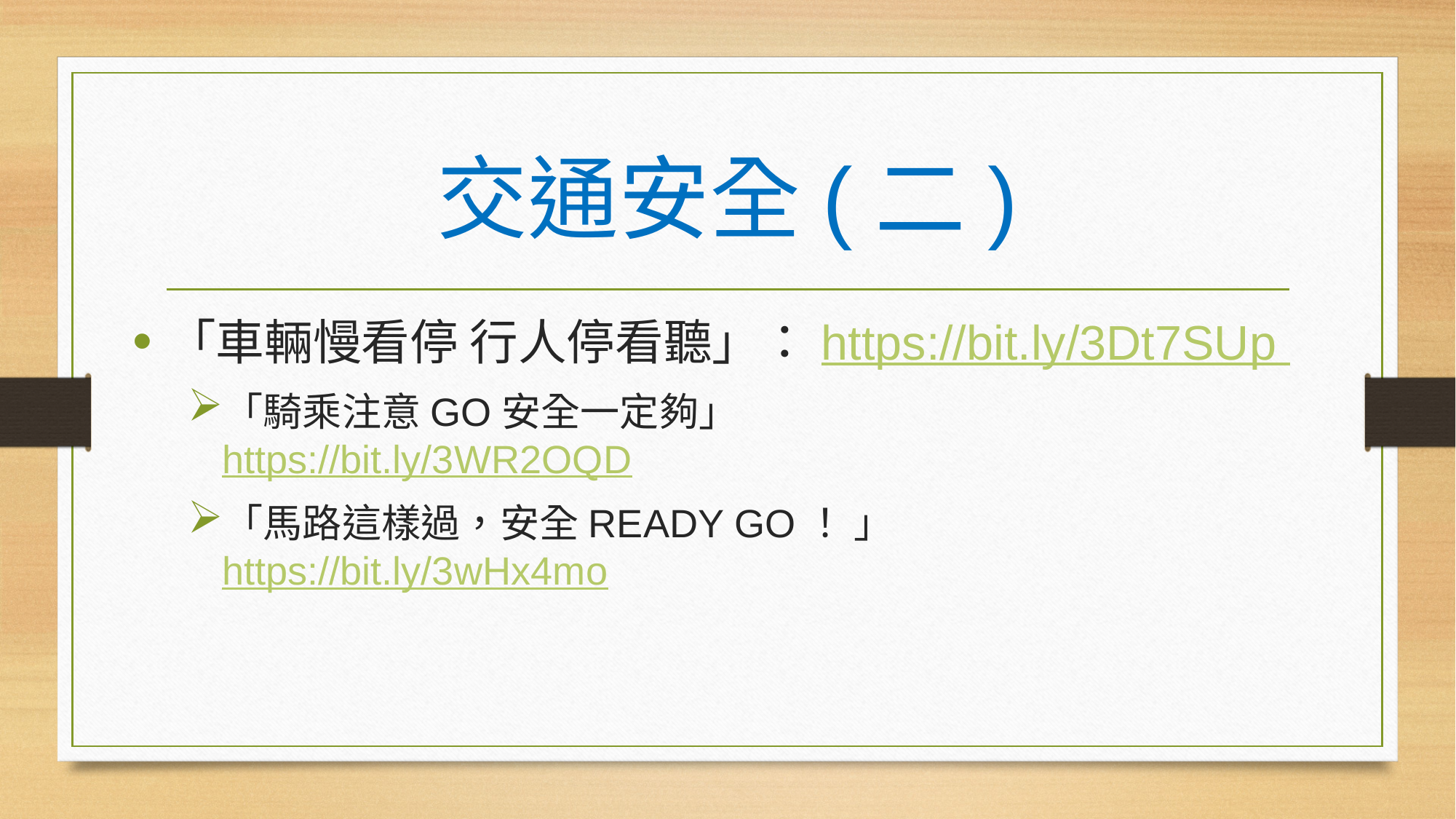

# 交通安全(二)
「車輛慢看停 行人停看聽」：https://bit.ly/3Dt7SUp
「騎乘注意GO安全一定夠」
https://bit.ly/3WR2OQD
「馬路這樣過，安全READY GO！ 」
https://bit.ly/3wHx4mo